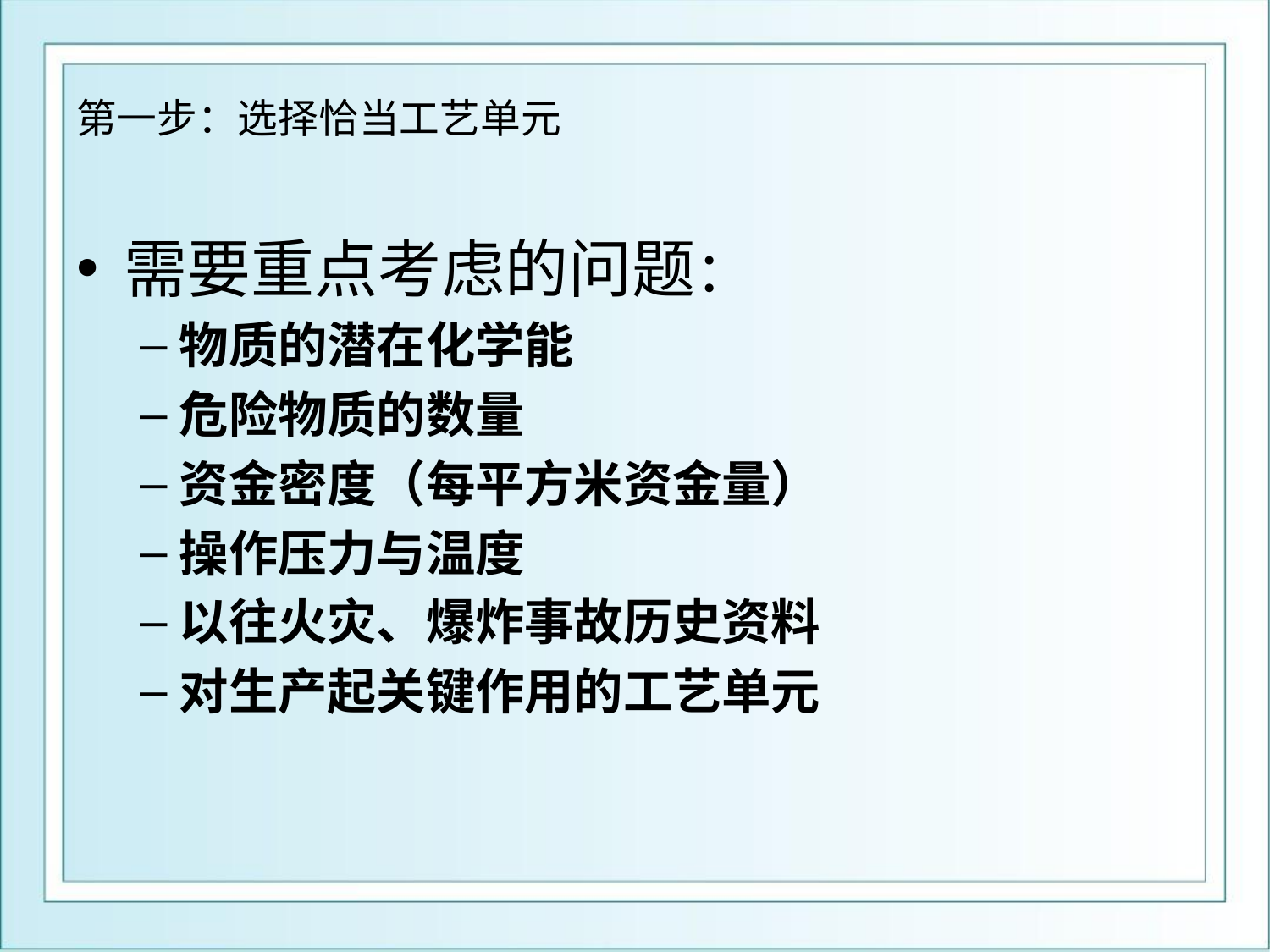

# 第一步：选择恰当工艺单元
需要重点考虑的问题：
物质的潜在化学能
危险物质的数量
资金密度（每平方米资金量）
操作压力与温度
以往火灾、爆炸事故历史资料
对生产起关键作用的工艺单元